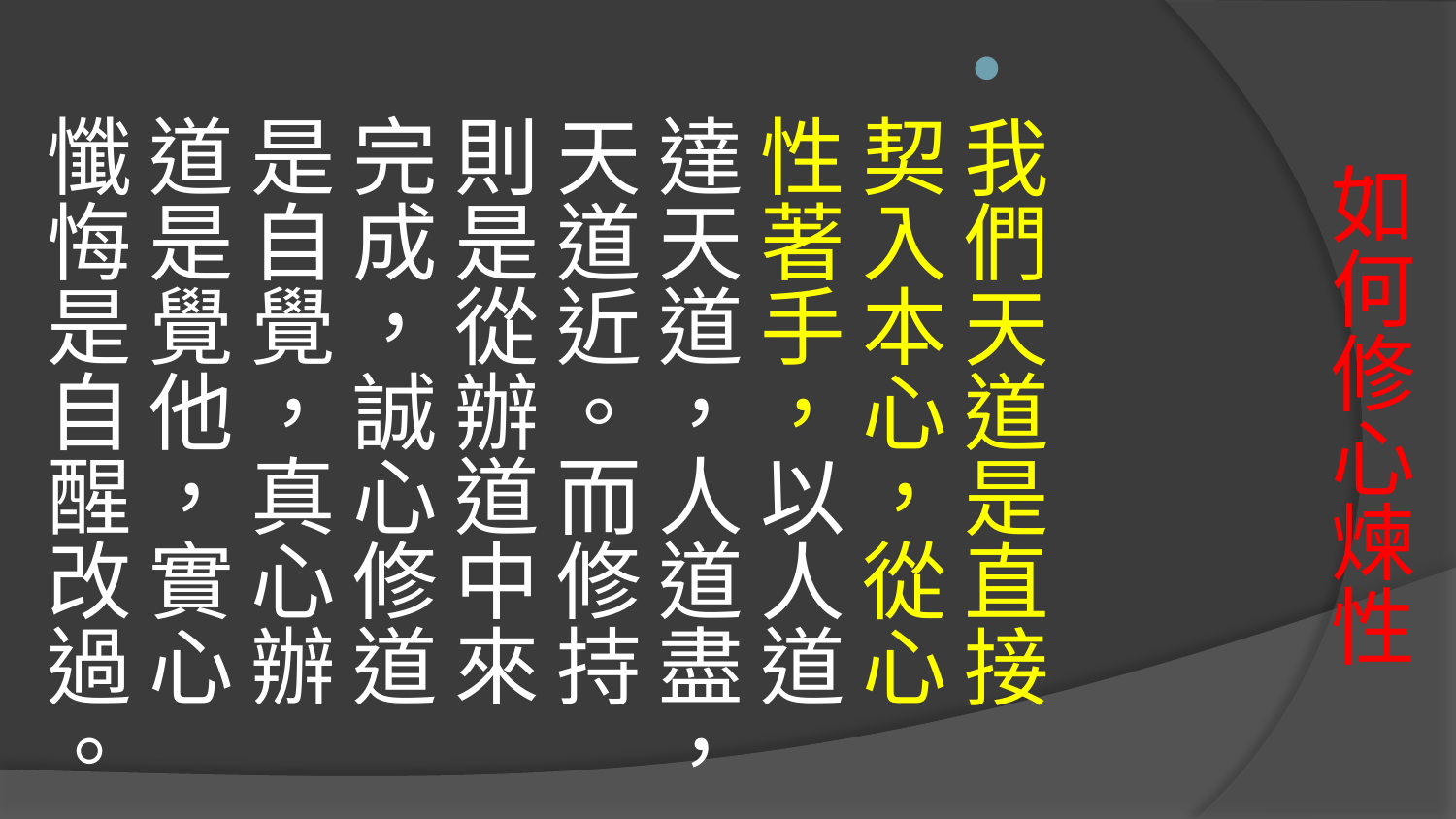

我們天道是直接契入本心，從心性著手，以人道達天道，人道盡，天道近。而修持則是從辦道中來完成，誠心修道是自覺，真心辦道是覺他，實心懺悔是自醒改過。
# 如何修心煉性